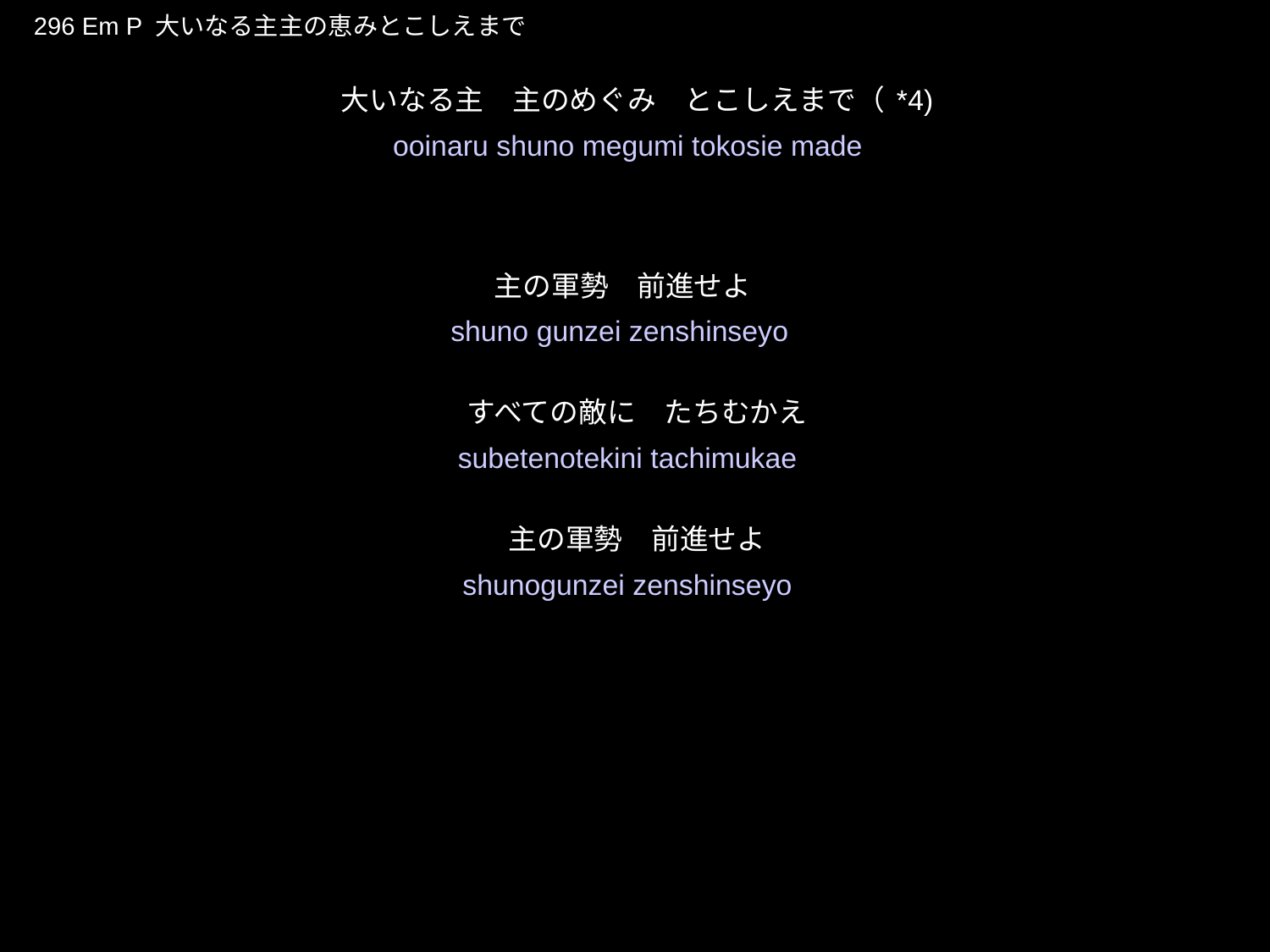

おおいなるしゅしゅのめぐみとこしえまで
★P
296 Em P 大いなる主主の恵みとこしえまで
大いなる主　主のめぐみ　とこしえまで（*4)
主の軍勢　前進せよ　
すべての敵に　たちむかえ
主の軍勢　前進せよ
★５
ooinaru shuno megumi tokosie made
shuno gunzei zenshinseyo
subetenotekini tachimukae
shunogunzei zenshinseyo